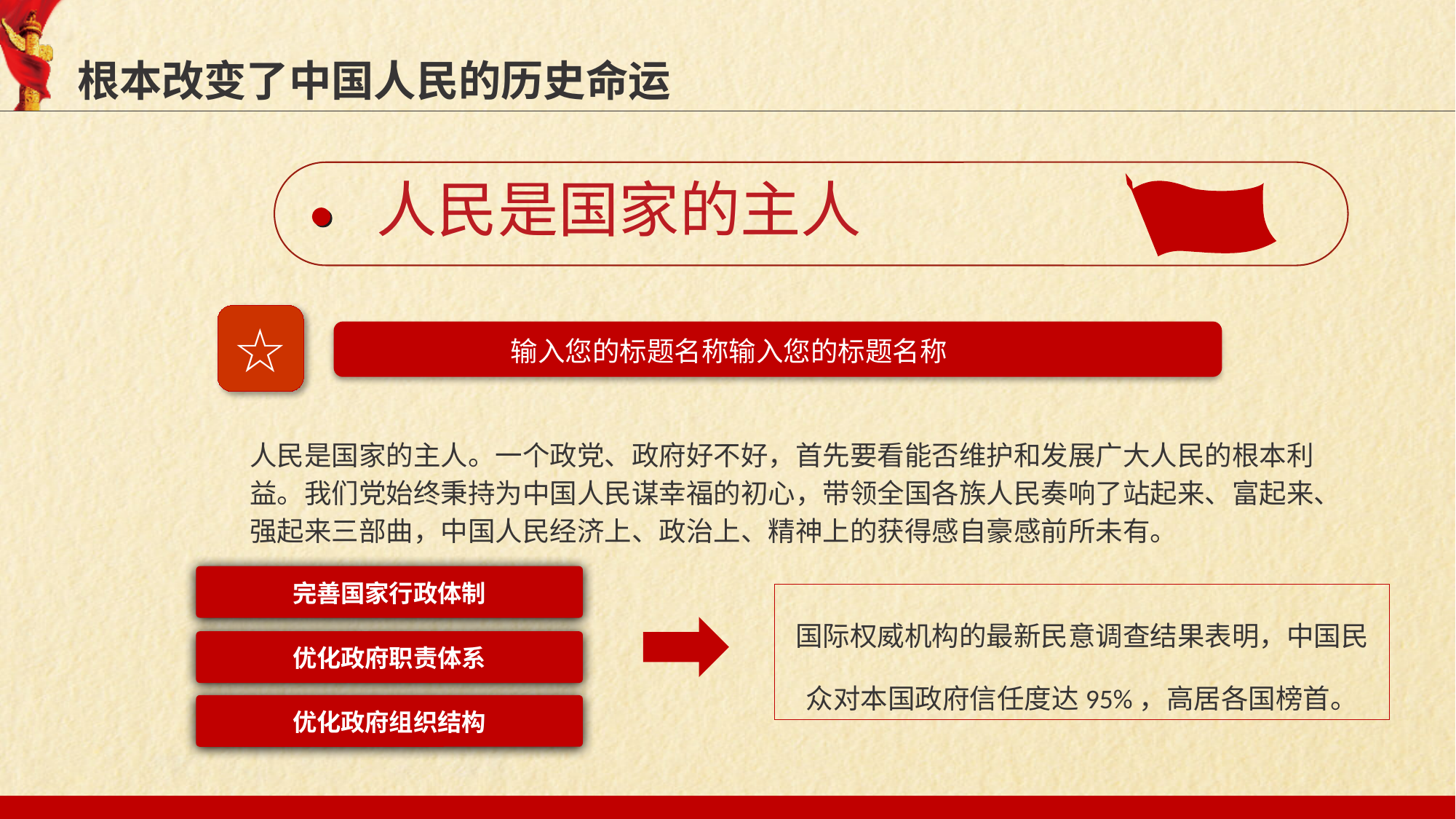

根本改变了中国人民的历史命运

人民是国家的主人

☆

输入您的标题名称输入您的标题名称
人民是国家的主人。一个政党、政府好不好，首先要看能否维护和发展广大人民的根本利益。我们党始终秉持为中国人民谋幸福的初心，带领全国各族人民奏响了站起来、富起来、强起来三部曲，中国人民经济上、政治上、精神上的获得感自豪感前所未有。
完善国家行政体制
国际权威机构的最新民意调查结果表明，中国民众对本国政府信任度达95%，高居各国榜首。

优化政府职责体系
优化政府组织结构